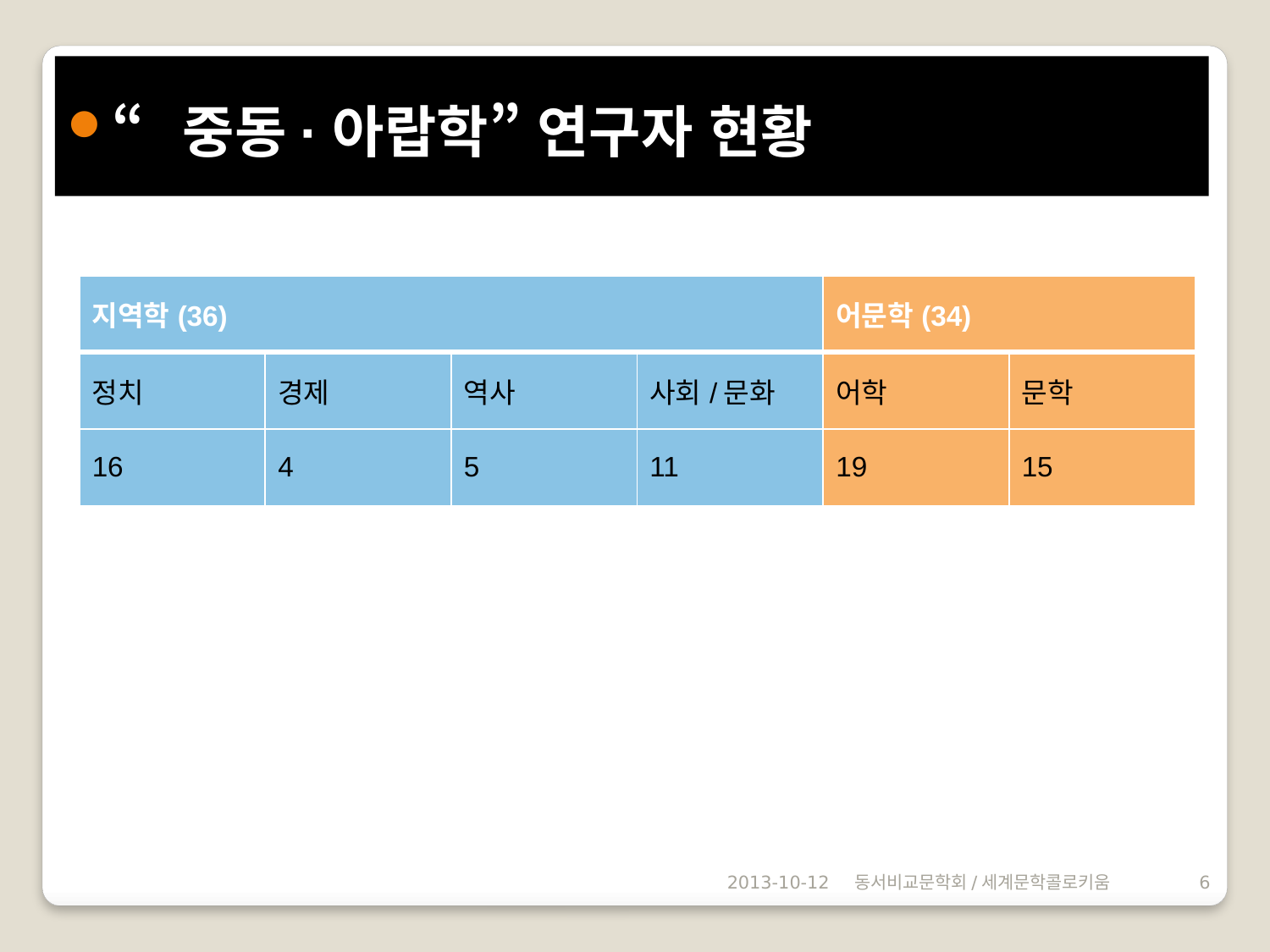

“중동·아랍학” 연구자 현황
| 지역학(36) |  |  |  | 어문학(34) |  |
| --- | --- | --- | --- | --- | --- |
| 정치 | 경제 | 역사 | 사회/문화 | 어학 | 문학 |
| 16 | 4 | 5 | 11 | 19 | 15 |
2013-10-12
동서비교문학회/세계문학콜로키움
6